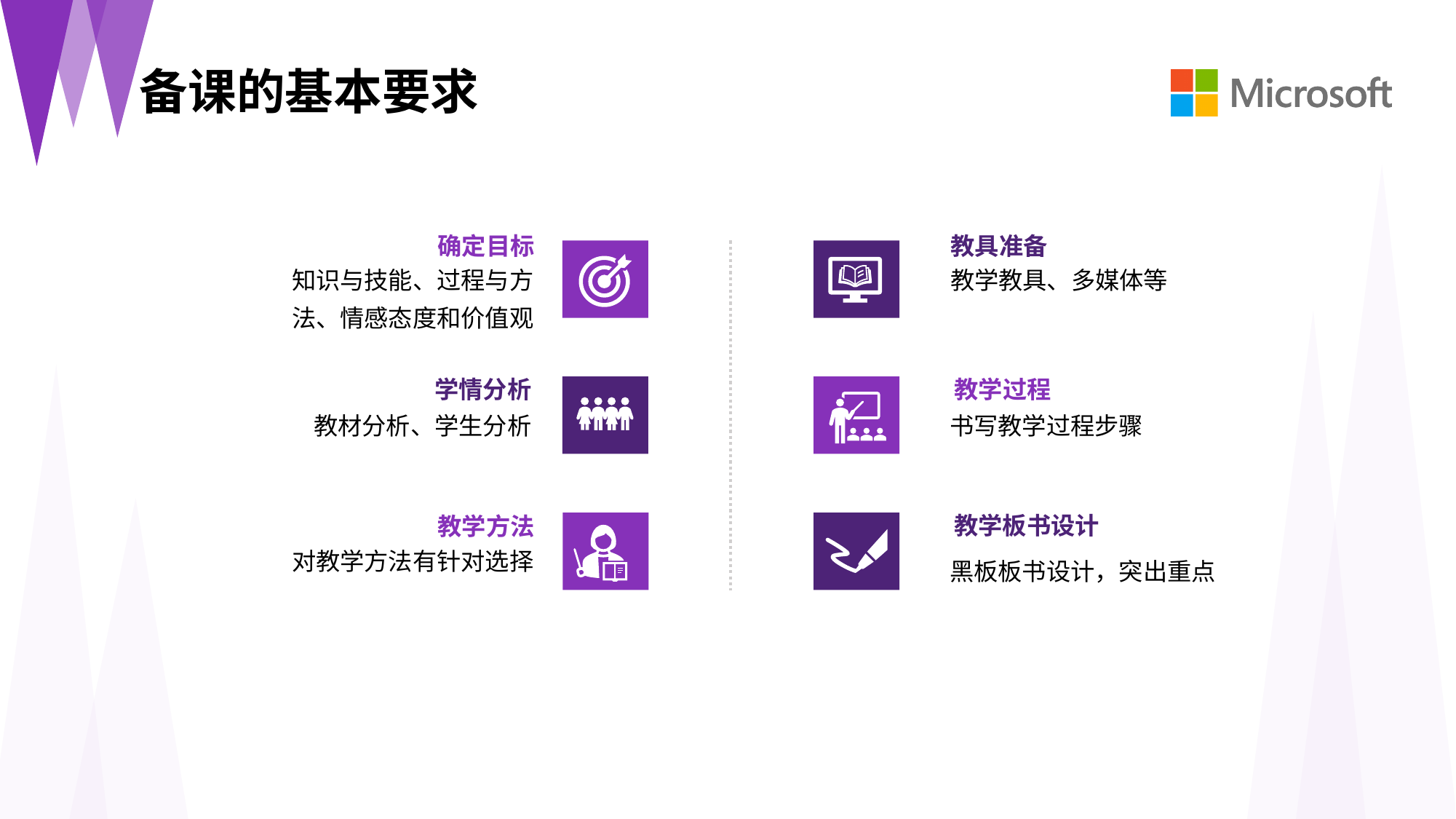

备课的基本要求

确定目标
教具准备

知识与技能、过程与方法、情感态度和价值观
教学教具、多媒体等

学情分析
教学过程

教材分析、学生分析
书写教学过程步骤

教学板书设计
教学方法

对教学方法有针对选择

黑板板书设计，突出重点